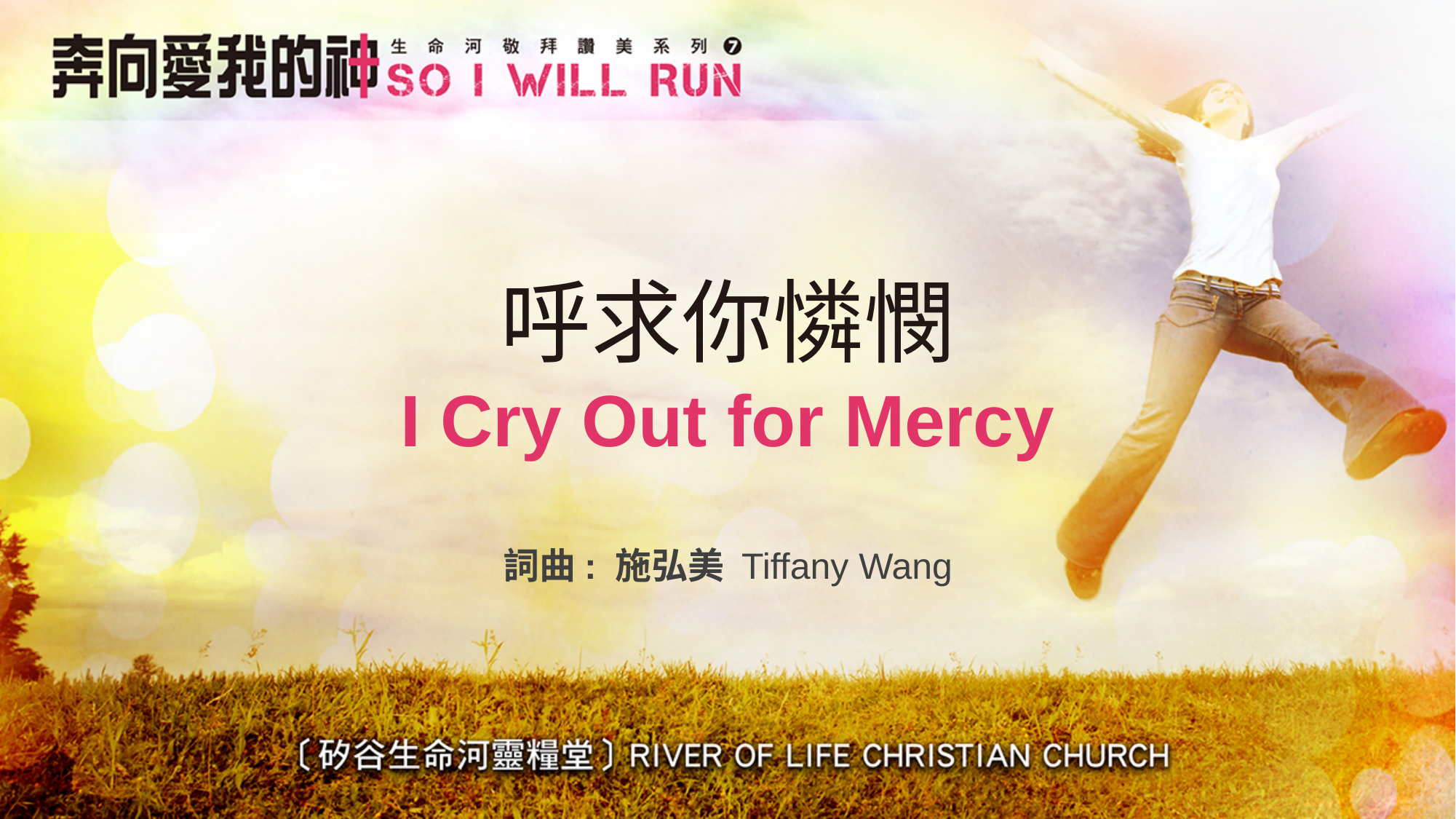

# 呼求你憐憫 I Cry Out for Mercy
詞曲: 施弘美 Tiffany Wang